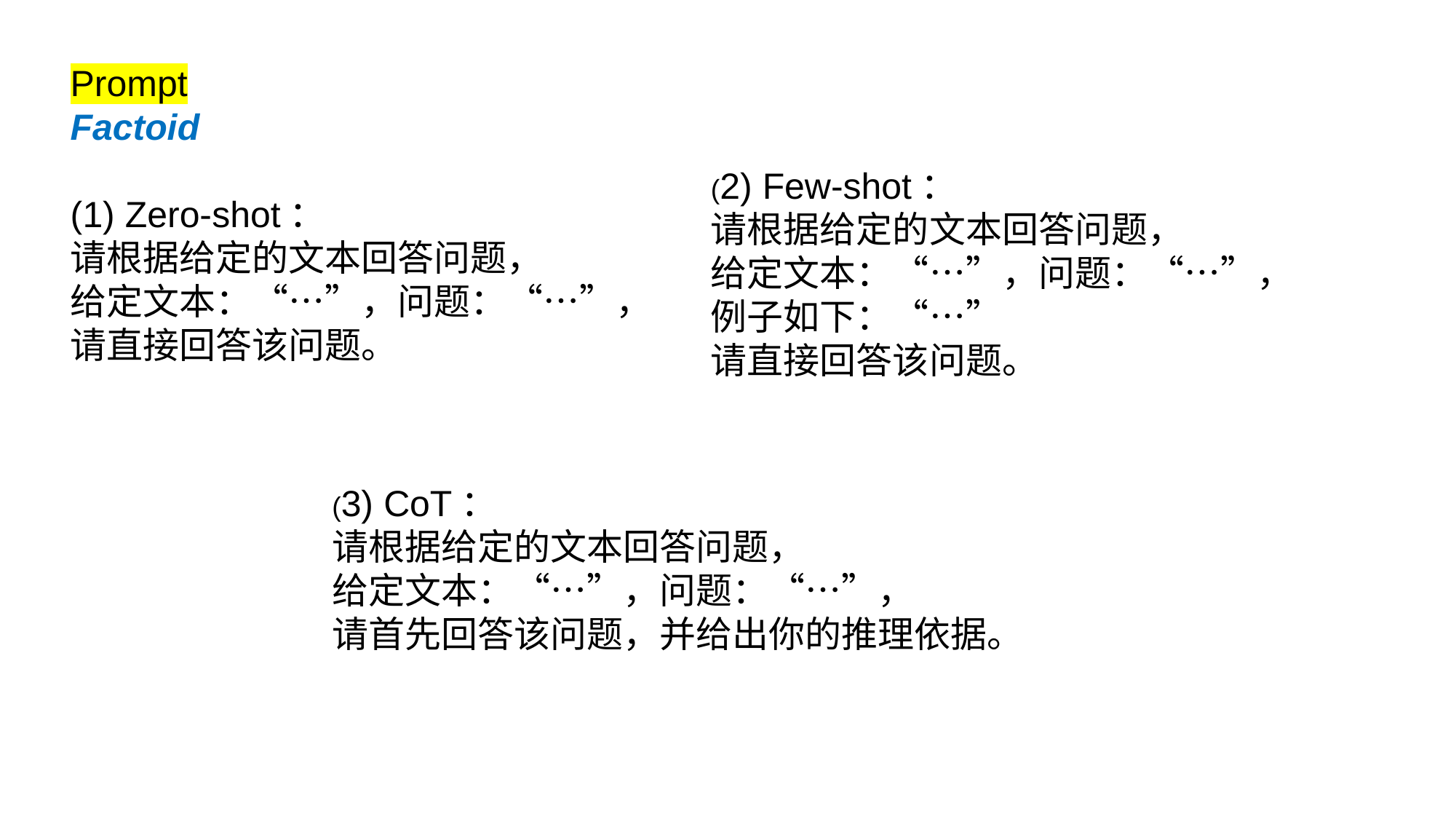

Prompt
Factoid

(1) Zero-shot：
请根据给定的文本回答问题，
给定文本：“…”，问题：“…”，
请直接回答该问题。
(2) Few-shot：
请根据给定的文本回答问题，
给定文本：“…”，问题：“…”，
例子如下：“…”
请直接回答该问题。
(3) CoT：
请根据给定的文本回答问题，
给定文本：“…”，问题：“…”，
请首先回答该问题，并给出你的推理依据。